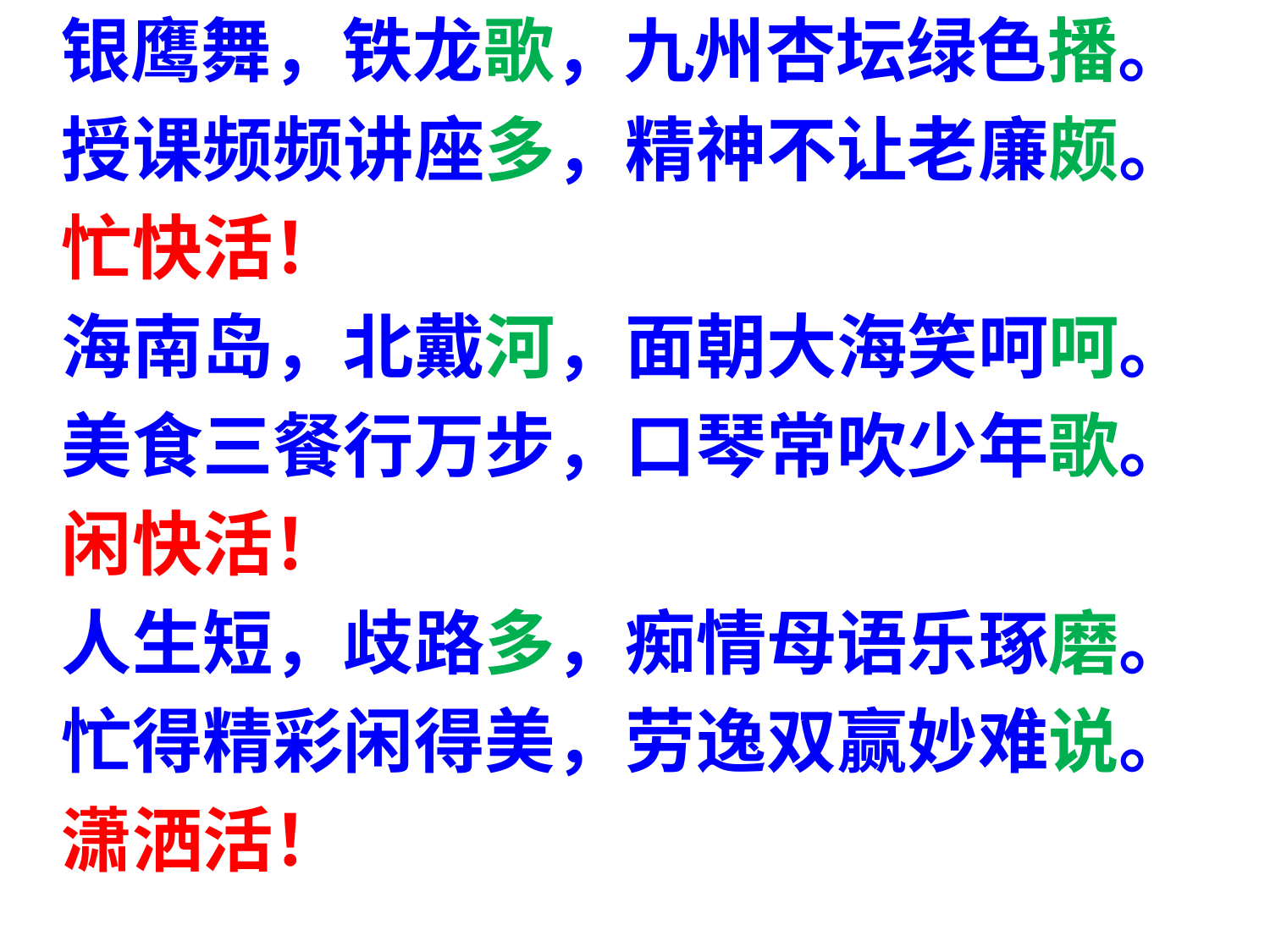

银鹰舞，铁龙歌，九州杏坛绿色播。
  授课频频讲座多，精神不让老廉颇。
  忙快活！
  海南岛，北戴河，面朝大海笑呵呵。
  美食三餐行万步，口琴常吹少年歌。
  闲快活！
  人生短，歧路多，痴情母语乐琢磨。
  忙得精彩闲得美，劳逸双赢妙难说。
  潇洒活！